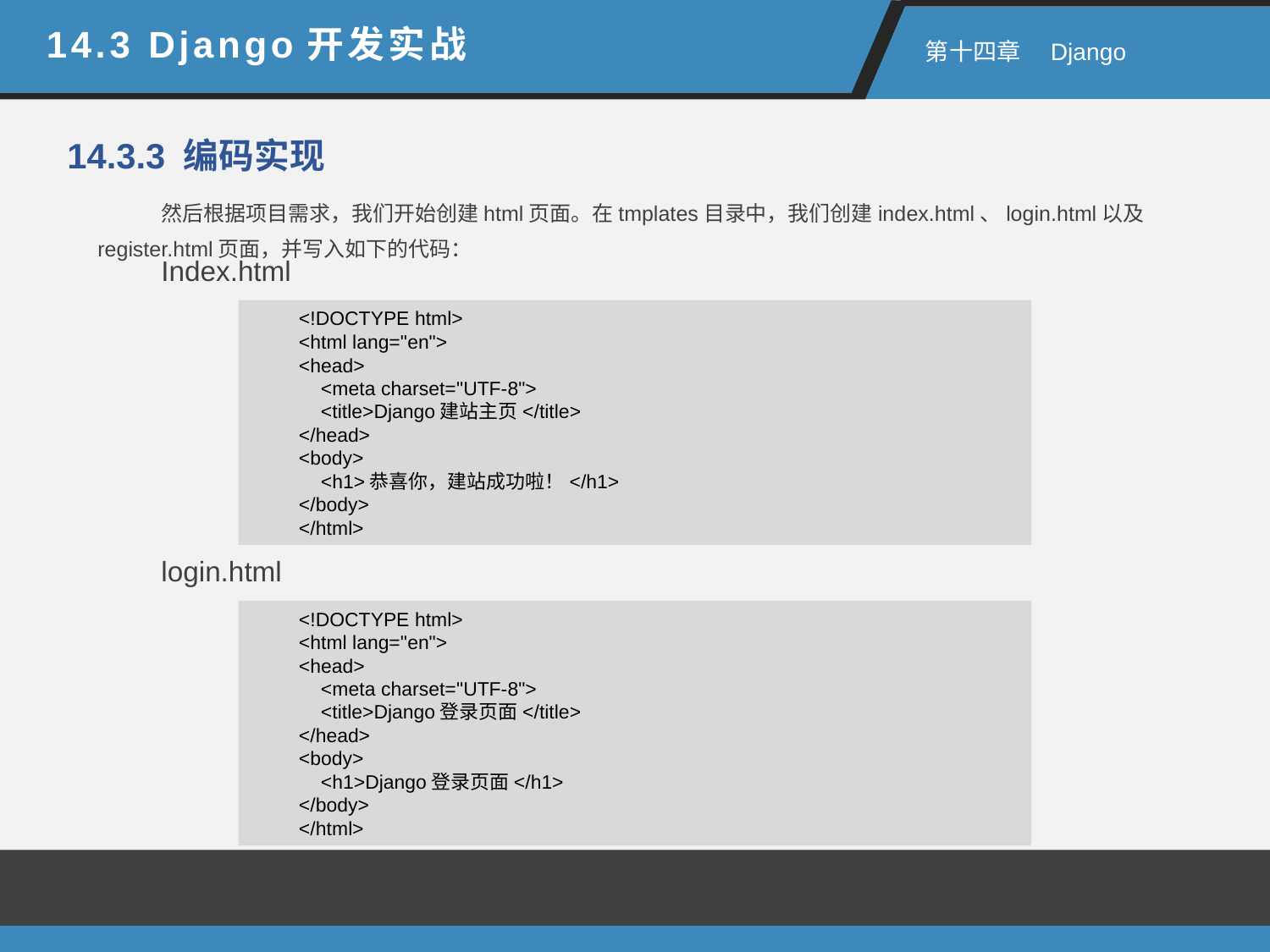

14.3 Django开发实战
  第十四章　Django
14.3.3 编码实现
然后根据项目需求，我们开始创建html页面。在tmplates目录中，我们创建index.html、login.html以及register.html页面，并写入如下的代码：
Index.html
<!DOCTYPE html>
<html lang="en">
<head>
    <meta charset="UTF-8">
    <title>Django建站主页</title>
</head>
<body>
    <h1>恭喜你，建站成功啦！</h1>
</body>
</html>
login.html
<!DOCTYPE html>
<html lang="en">
<head>
    <meta charset="UTF-8">
    <title>Django登录页面</title>
</head>
<body>
    <h1>Django登录页面</h1>
</body>
</html>